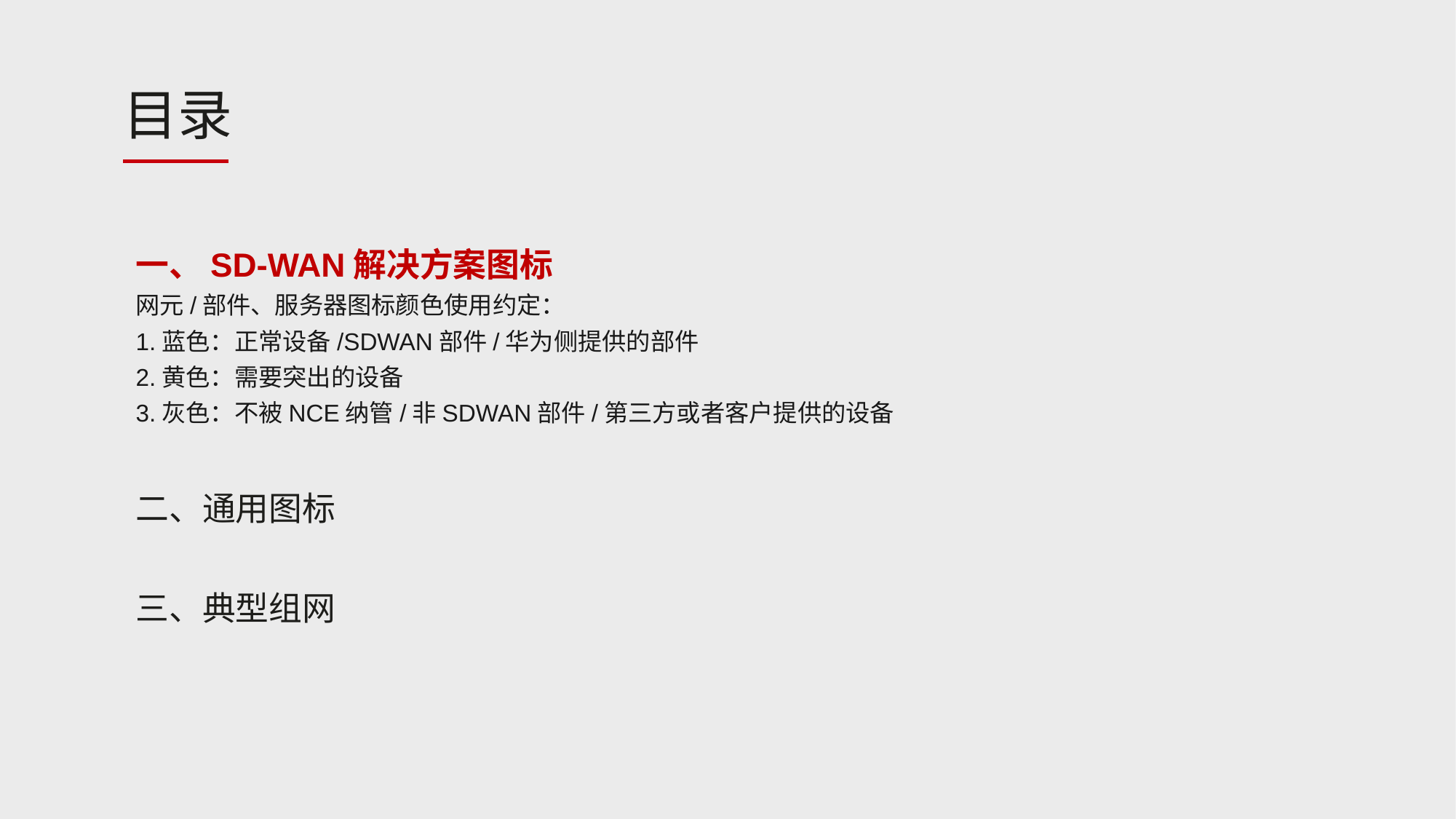

一、SD-WAN解决方案图标
网元/部件、服务器图标颜色使用约定：
1.蓝色：正常设备/SDWAN部件/华为侧提供的部件
2.黄色：需要突出的设备
3.灰色：不被NCE纳管/非SDWAN部件/第三方或者客户提供的设备
二、通用图标
三、典型组网